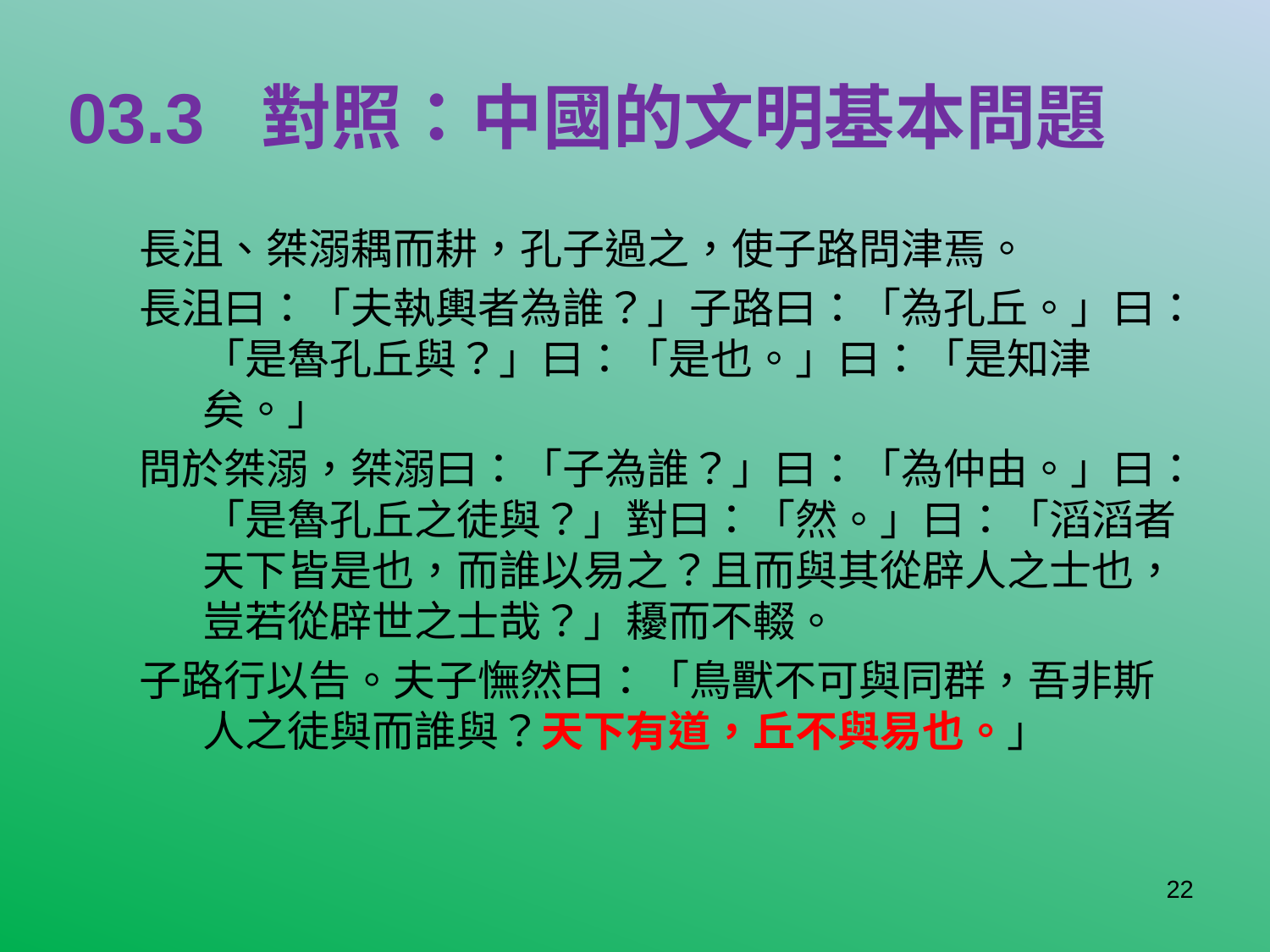

# 03.3  對照：中國的文明基本問題
長沮、桀溺耦而耕，孔子過之，使子路問津焉。
長沮曰：「夫執輿者為誰？」子路曰：「為孔丘。」曰：「是魯孔丘與？」曰：「是也。」曰：「是知津矣。」
問於桀溺，桀溺曰：「子為誰？」曰：「為仲由。」曰：「是魯孔丘之徒與？」對曰：「然。」曰：「滔滔者天下皆是也，而誰以易之？且而與其從辟人之士也，豈若從辟世之士哉？」耰而不輟。
子路行以告。夫子憮然曰：「鳥獸不可與同群，吾非斯人之徒與而誰與？天下有道，丘不與易也。」
22